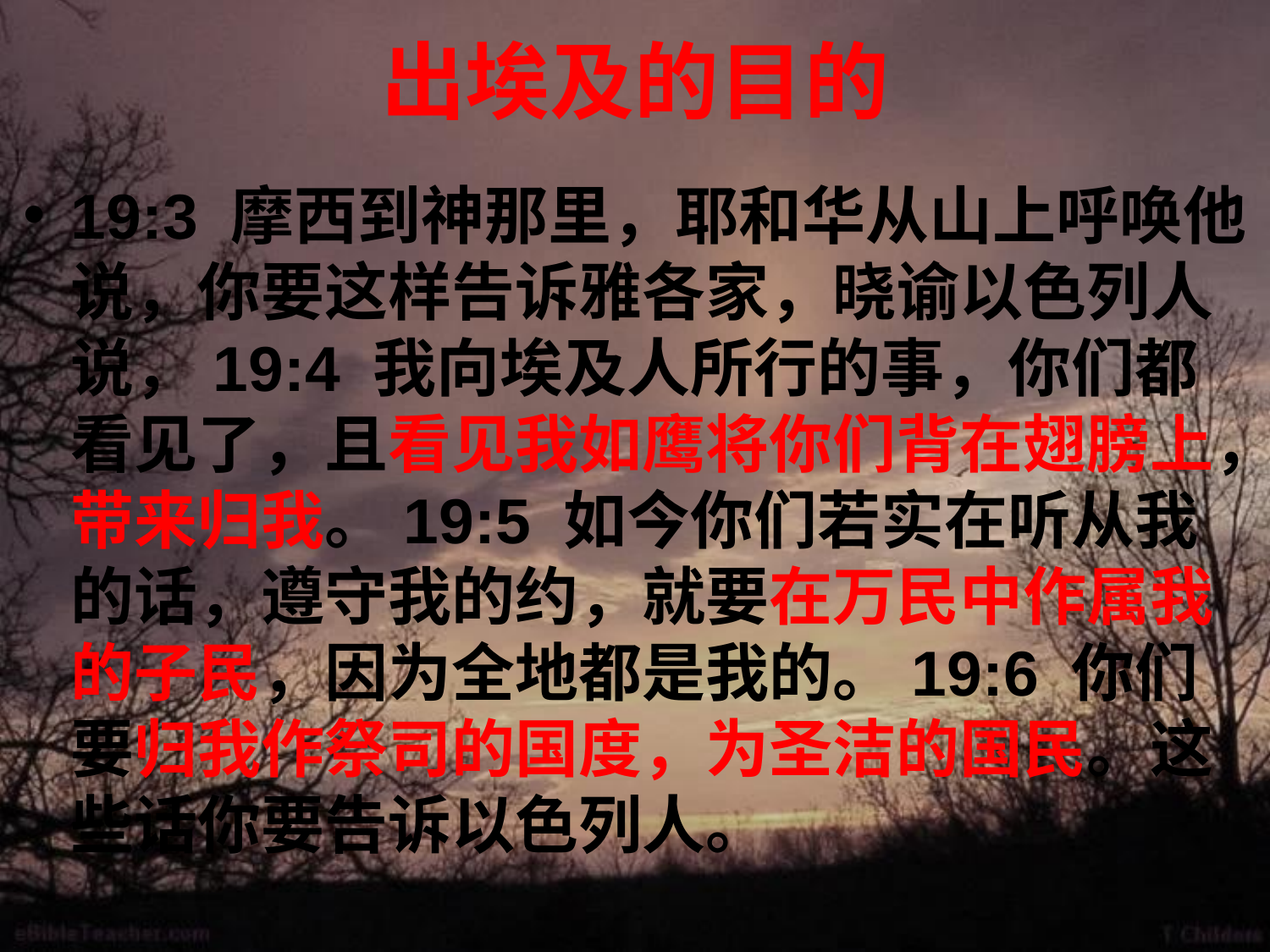

# 出埃及的目的
19:3 摩西到神那里，耶和华从山上呼唤他说，你要这样告诉雅各家，晓谕以色列人说，19:4 我向埃及人所行的事，你们都看见了，且看见我如鹰将你们背在翅膀上，带来归我。19:5 如今你们若实在听从我的话，遵守我的约，就要在万民中作属我的子民，因为全地都是我的。19:6 你们要归我作祭司的国度，为圣洁的国民。这些话你要告诉以色列人。